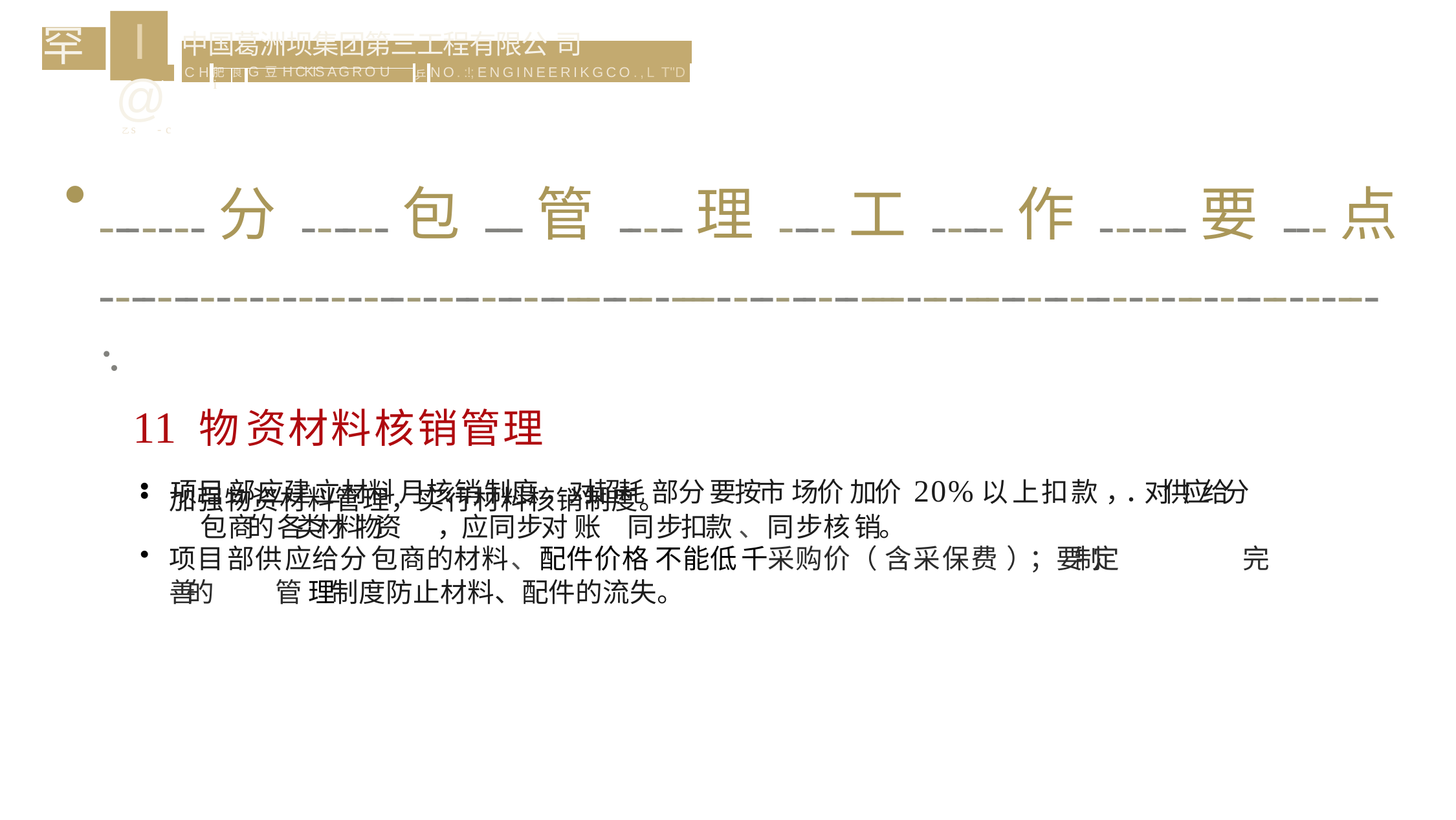

# I@
乙s	- c
罕
| 中 国 葛 洲 坝 集 团 第 三 工 程 有 限 公 司 |  |  |  |  |  |
| --- | --- | --- | --- | --- | --- |
| C H |  |  |  | 乒 | N O . :!; ENGINEERIKGCO.,L T"D |
|  | 肥i | 良 | G 豆 H CKIS A G R O U |  |  |

-------分------包---管-----理----工-----作------要---点 ------------------------------------------------------------------------------------------·.
11 物资材料核销管理
加强物资材料管理，实行材料核销制度。

项目部供应给分包商的材料、配件价格不能低千采购价（ 含采保费）；要制定	完善的	管 理 制度防止材料、配件的流失。
项目部应建立材料月核销制度 ，对超耗 部分要按市 场价 加价 20%以上扣款，．对供应给分	包 商的   各类材料物资	，应同步对 账	同步扣款 、同步核销。